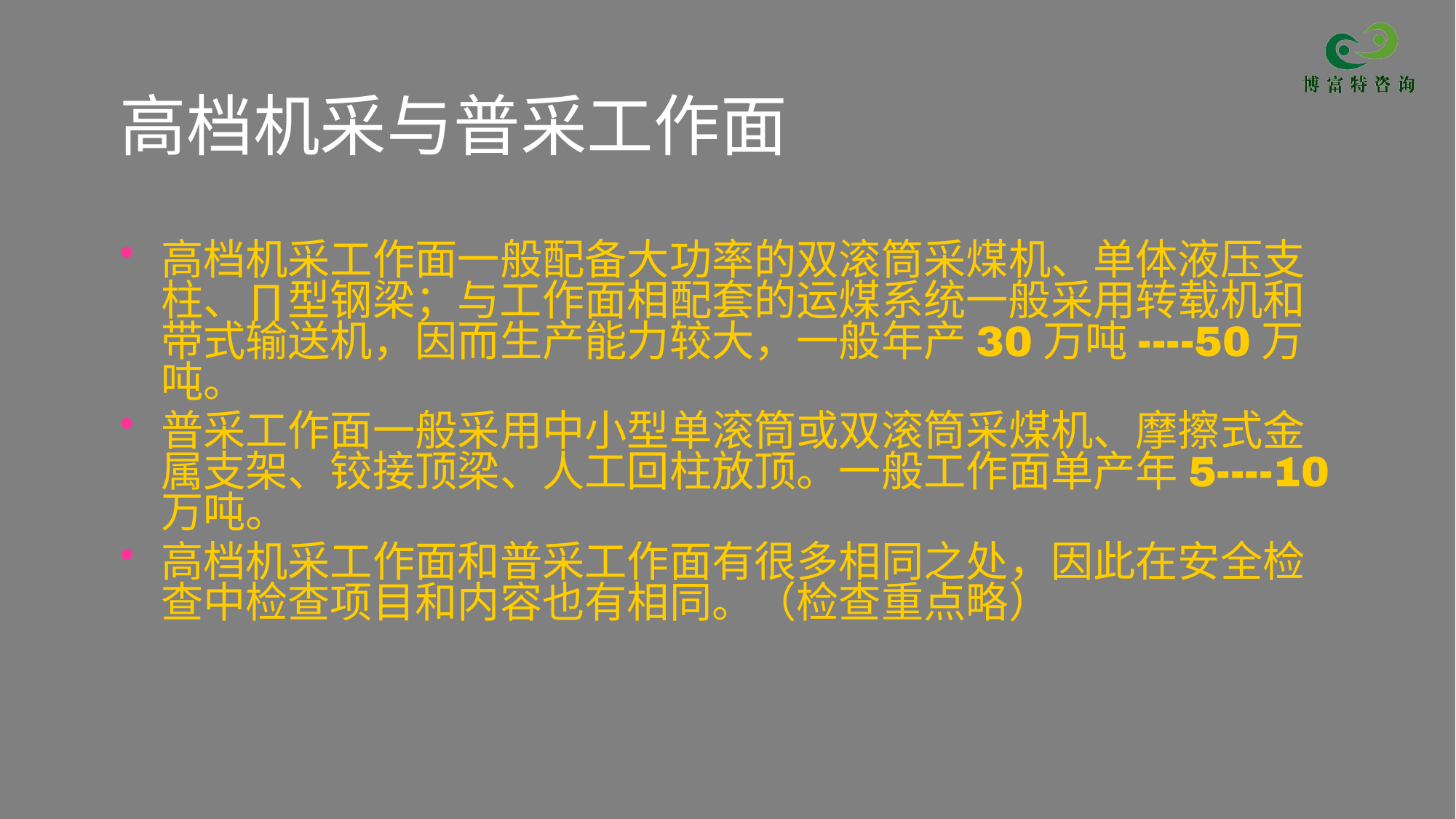

# 高档机采与普采工作面
高档机采工作面一般配备大功率的双滚筒采煤机、单体液压支柱、∏型钢梁；与工作面相配套的运煤系统一般采用转载机和带式输送机，因而生产能力较大，一般年产30万吨----50万吨。
普采工作面一般采用中小型单滚筒或双滚筒采煤机、摩擦式金属支架、铰接顶梁、人工回柱放顶。一般工作面单产年5----10万吨。
高档机采工作面和普采工作面有很多相同之处，因此在安全检查中检查项目和内容也有相同。（检查重点略）